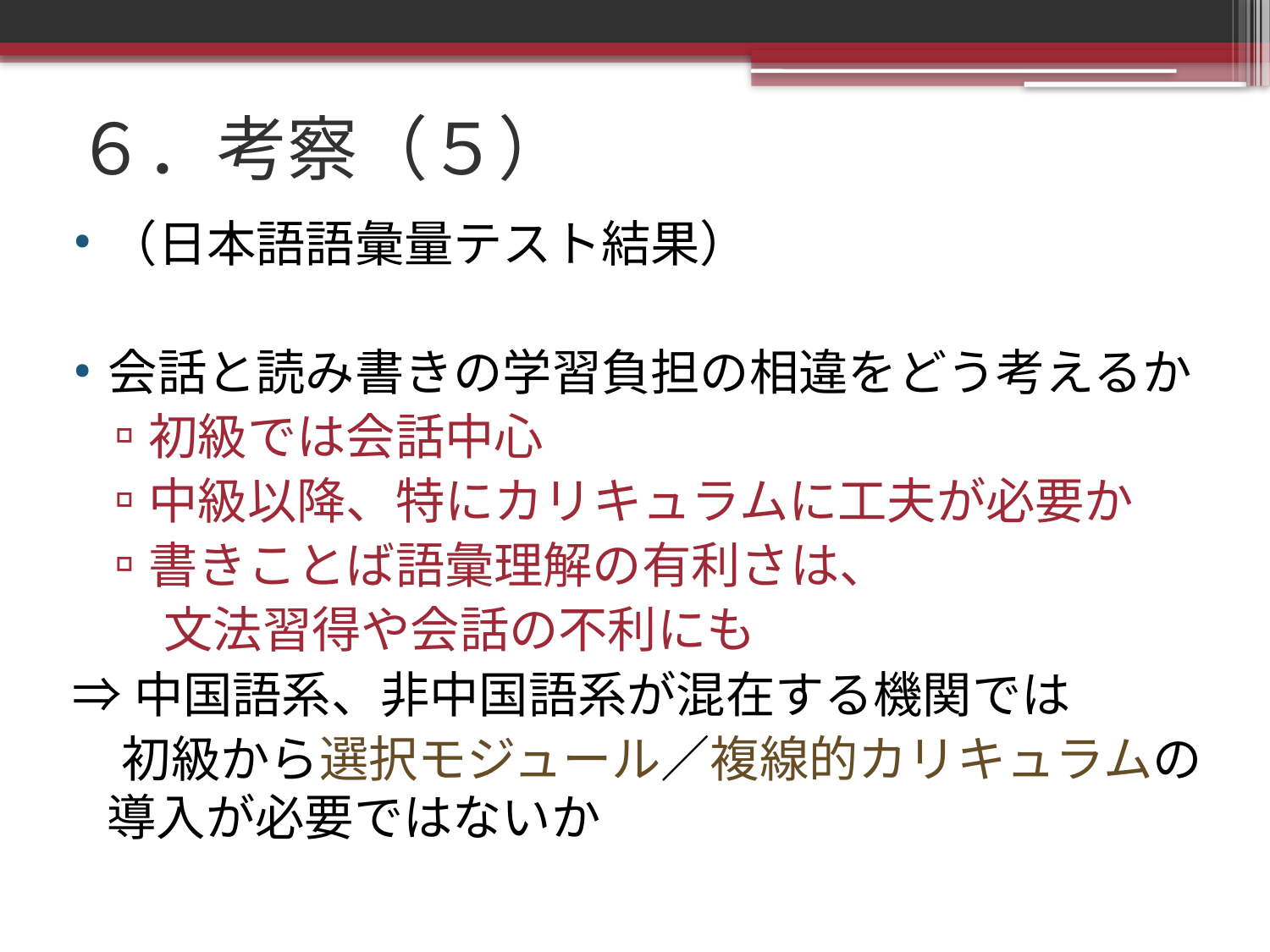

# ６．考察（５）
（日本語語彙量テスト結果）

会話と読み書きの学習負担の相違をどう考えるか
初級では会話中心
中級以降、特にカリキュラムに工夫が必要か
書きことば語彙理解の有利さは、
　文法習得や会話の不利にも
⇒中国語系、非中国語系が混在する機関では
　初級から選択モジュール／複線的カリキュラムの導入が必要ではないか